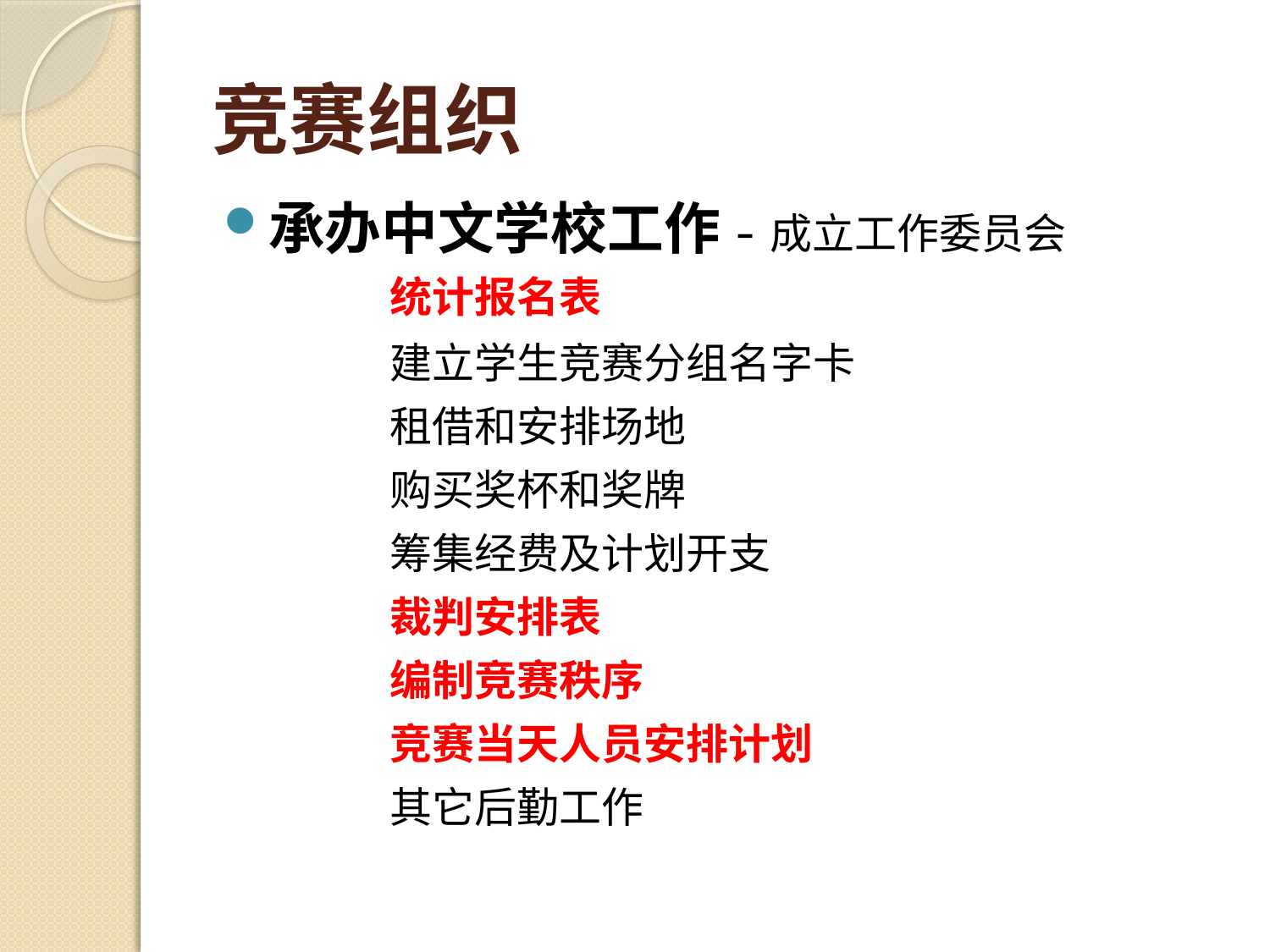

# 竞赛组织
承办中文学校工作-成立工作委员会
		统计报名表
		建立学生竞赛分组名字卡
		租借和安排场地
		购买奖杯和奖牌
		筹集经费及计划开支
		裁判安排表
		编制竞赛秩序
		竞赛当天人员安排计划
		其它后勤工作